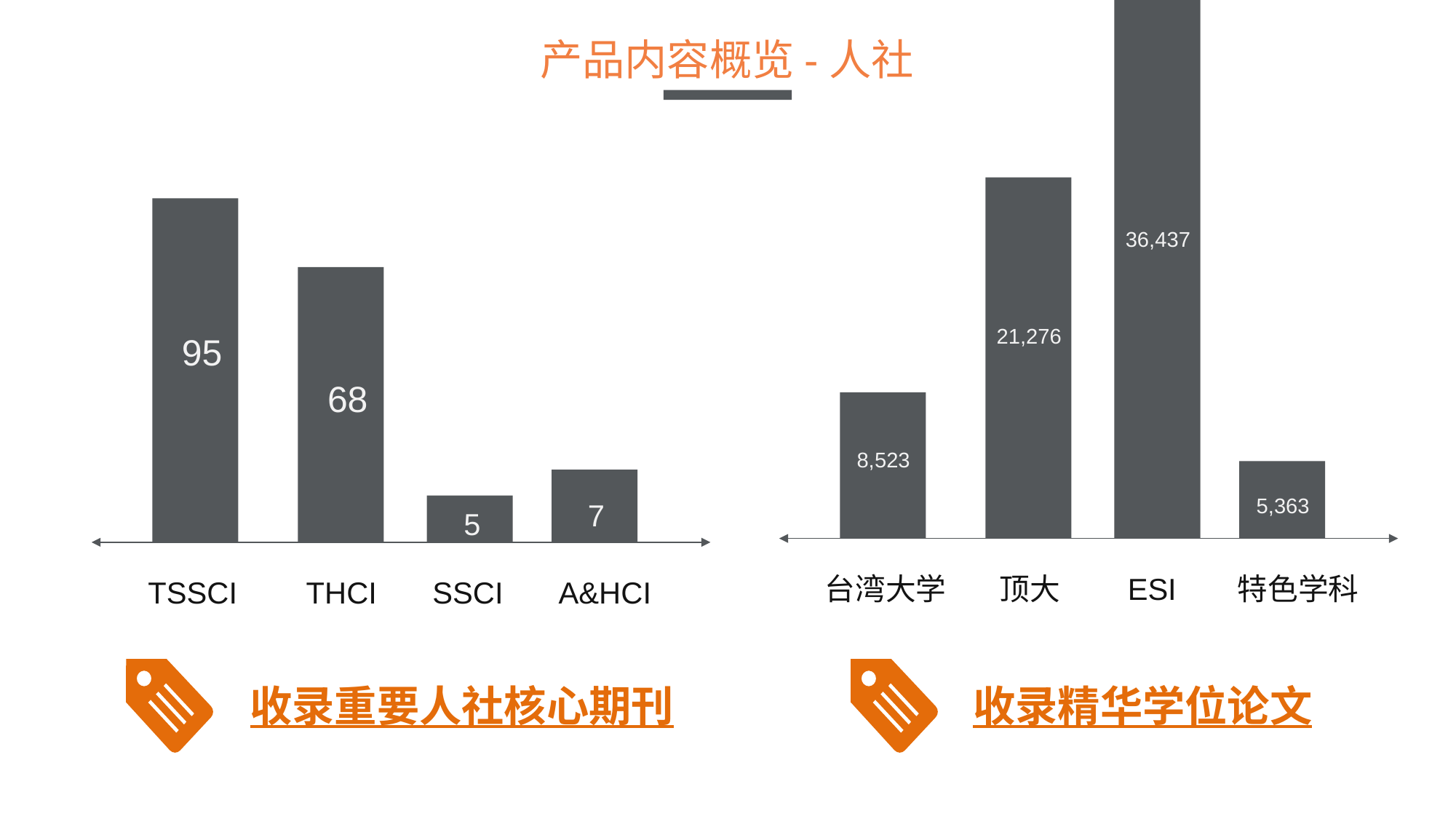

产品内容概览-人社

36,437

21,276
95
68

8,523

5,363
7

5
台湾大学
顶大
ESI
特色学科
TSSCI
THCI
SSCI
A&HCI

收录重要人社核心期刊

收录精华学位论文